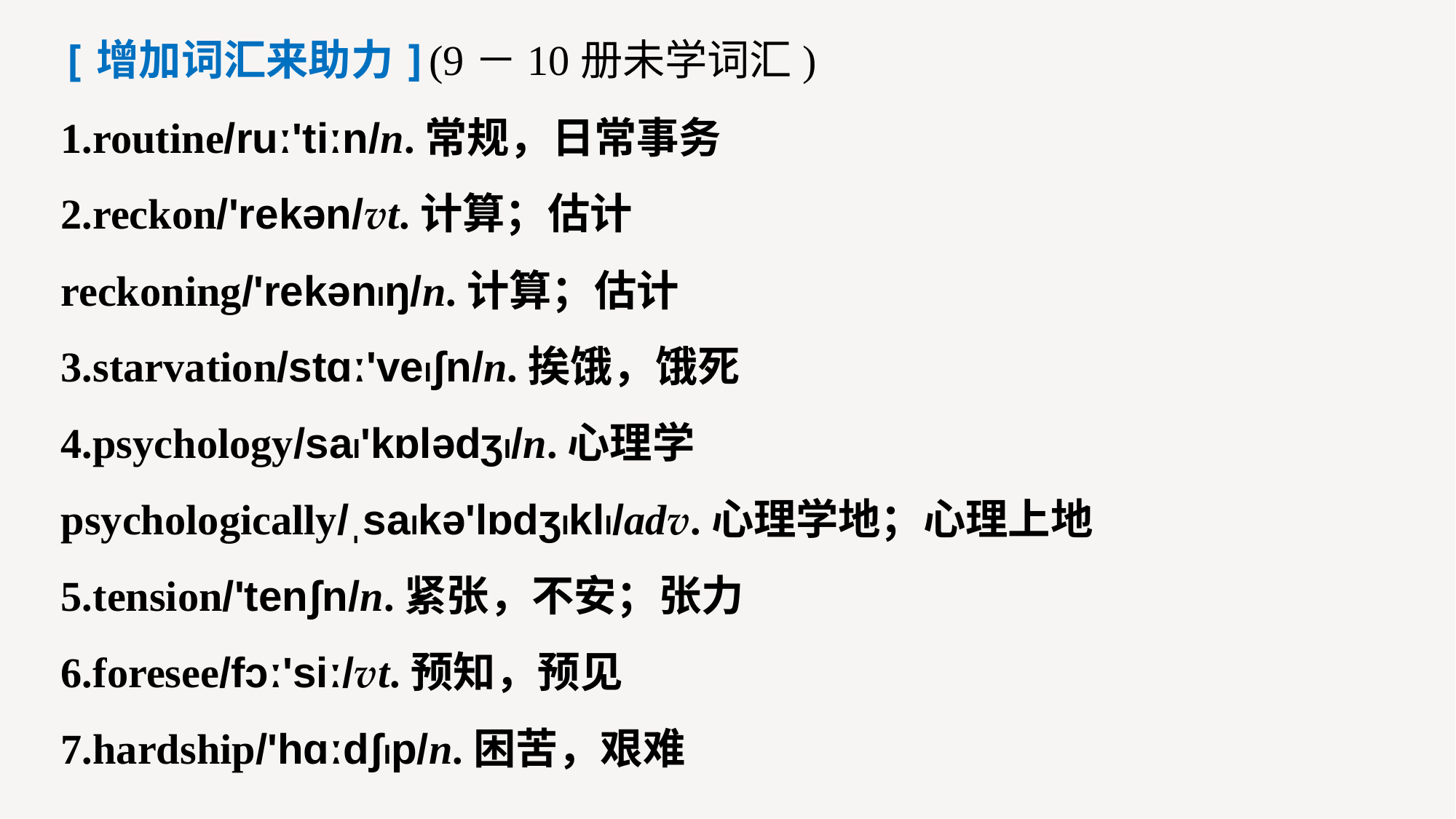

[增加词汇来助力](9－10册未学词汇)
1.routine/ruː'tiːn/n.常规，日常事务
2.reckon/'rekən/vt.计算；估计
reckoning/'rekənIŋ/n.计算；估计
3.starvation/stɑː'veIʃn/n.挨饿，饿死
4.psychology/saI'kɒlədʒI/n.心理学
psychologically/ˌsaIkə'lɒdʒIklI/adv.心理学地；心理上地
5.tension/'tenʃn/n.紧张，不安；张力
6.foresee/fɔː'siː/vt.预知，预见
7.hardship/'hɑːdʃIp/n.困苦，艰难